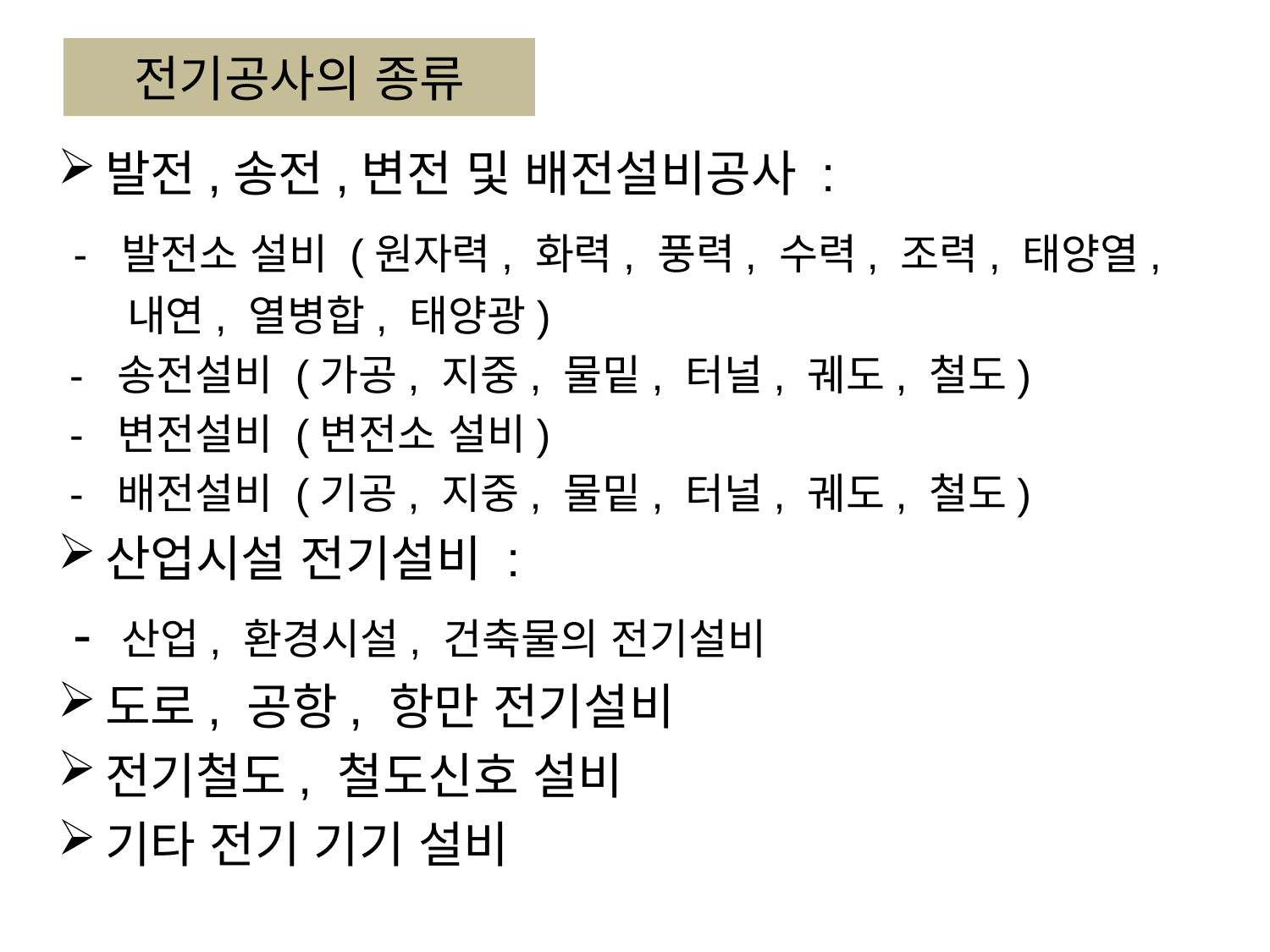

# 전기공사의 종류
발전,송전,변전 및 배전설비공사 :
 -  발전소 설비 (원자력, 화력, 풍력, 수력, 조력, 태양열,
     내연, 열병합, 태양광)
 -  송전설비 (가공, 지중, 물밑, 터널, 궤도, 철도)
 -  변전설비 (변전소 설비)
 -  배전설비 (기공, 지중, 물밑, 터널, 궤도, 철도)
산업시설 전기설비 :
 - 산업, 환경시설, 건축물의 전기설비
도로, 공항, 항만 전기설비
전기철도, 철도신호 설비
기타 전기 기기 설비